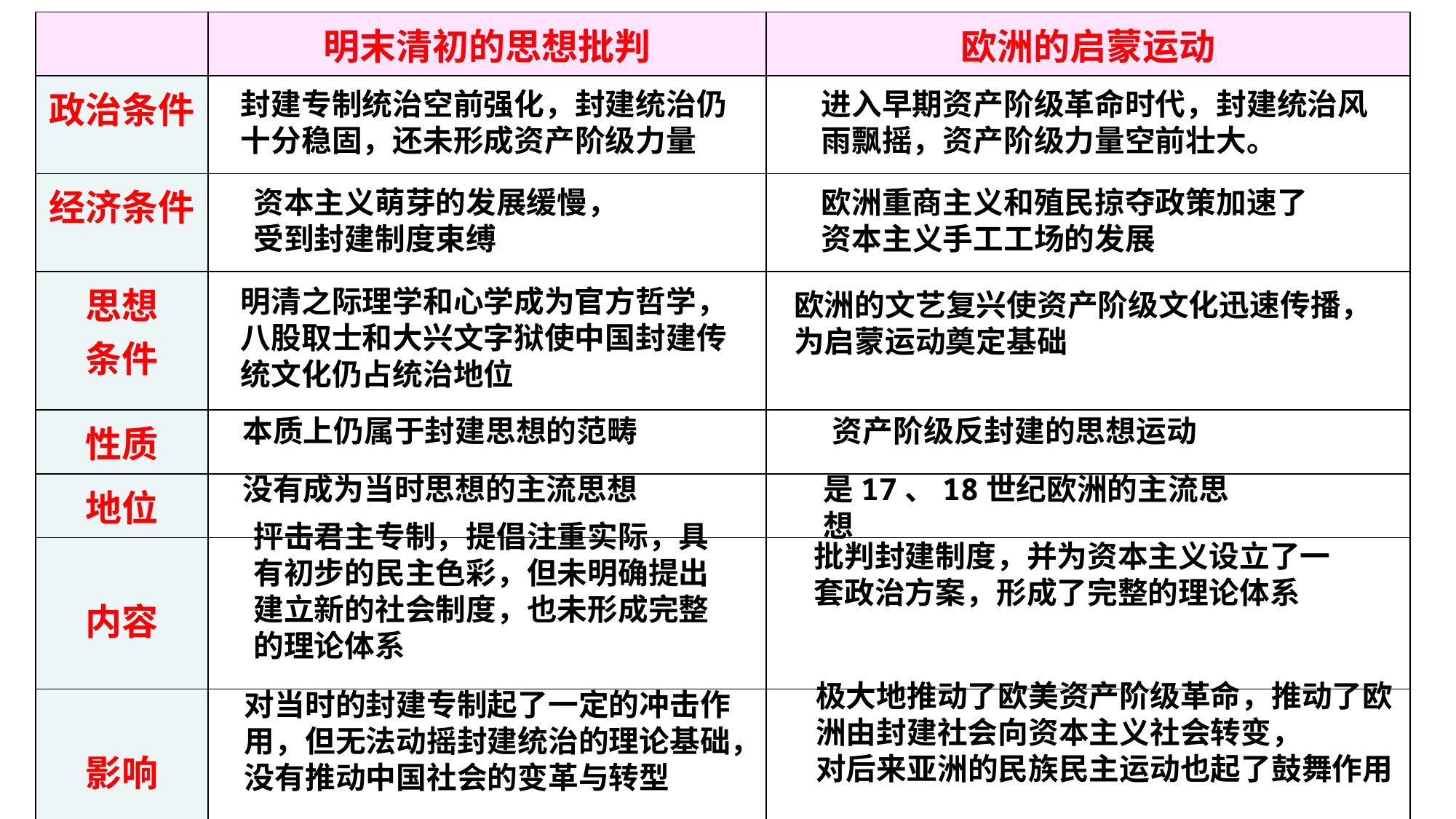

|  | 明末清初的思想批判 | 欧洲的启蒙运动 |
| --- | --- | --- |
| 政治条件 |  |  |
| 经济条件 |  |  |
| 思想 条件 |  |  |
| 性质 |  |  |
| 地位 |  |  |
| 内容 |  |  |
| 影响 |  |  |
封建专制统治空前强化，封建统治仍十分稳固，还未形成资产阶级力量
进入早期资产阶级革命时代，封建统治风雨飘摇，资产阶级力量空前壮大。
资本主义萌芽的发展缓慢，
受到封建制度束缚
欧洲重商主义和殖民掠夺政策加速了资本主义手工工场的发展
明清之际理学和心学成为官方哲学，八股取士和大兴文字狱使中国封建传统文化仍占统治地位
欧洲的文艺复兴使资产阶级文化迅速传播，为启蒙运动奠定基础
本质上仍属于封建思想的范畴
资产阶级反封建的思想运动
没有成为当时思想的主流思想
是17、18世纪欧洲的主流思想
抨击君主专制，提倡注重实际，具有初步的民主色彩，但未明确提出建立新的社会制度，也未形成完整的理论体系
批判封建制度，并为资本主义设立了一套政治方案，形成了完整的理论体系
极大地推动了欧美资产阶级革命，推动了欧洲由封建社会向资本主义社会转变，
对后来亚洲的民族民主运动也起了鼓舞作用
对当时的封建专制起了一定的冲击作用，但无法动摇封建统治的理论基础，没有推动中国社会的变革与转型